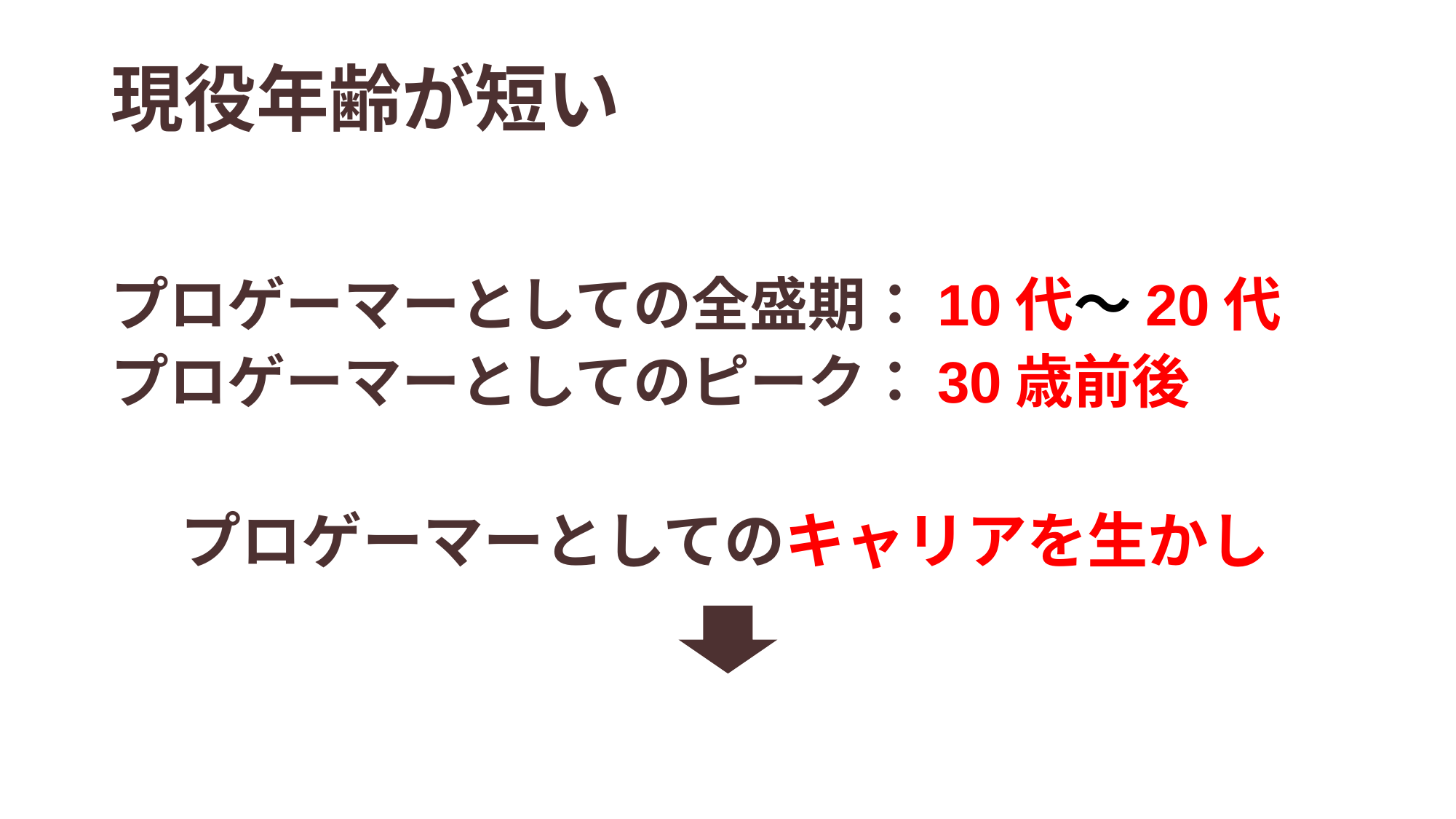

# 現役年齢が短い
プロゲーマーとしての全盛期：10代～20代
プロゲーマーとしてのピーク：30歳前後
プロゲーマーとしてのキャリアを生かし